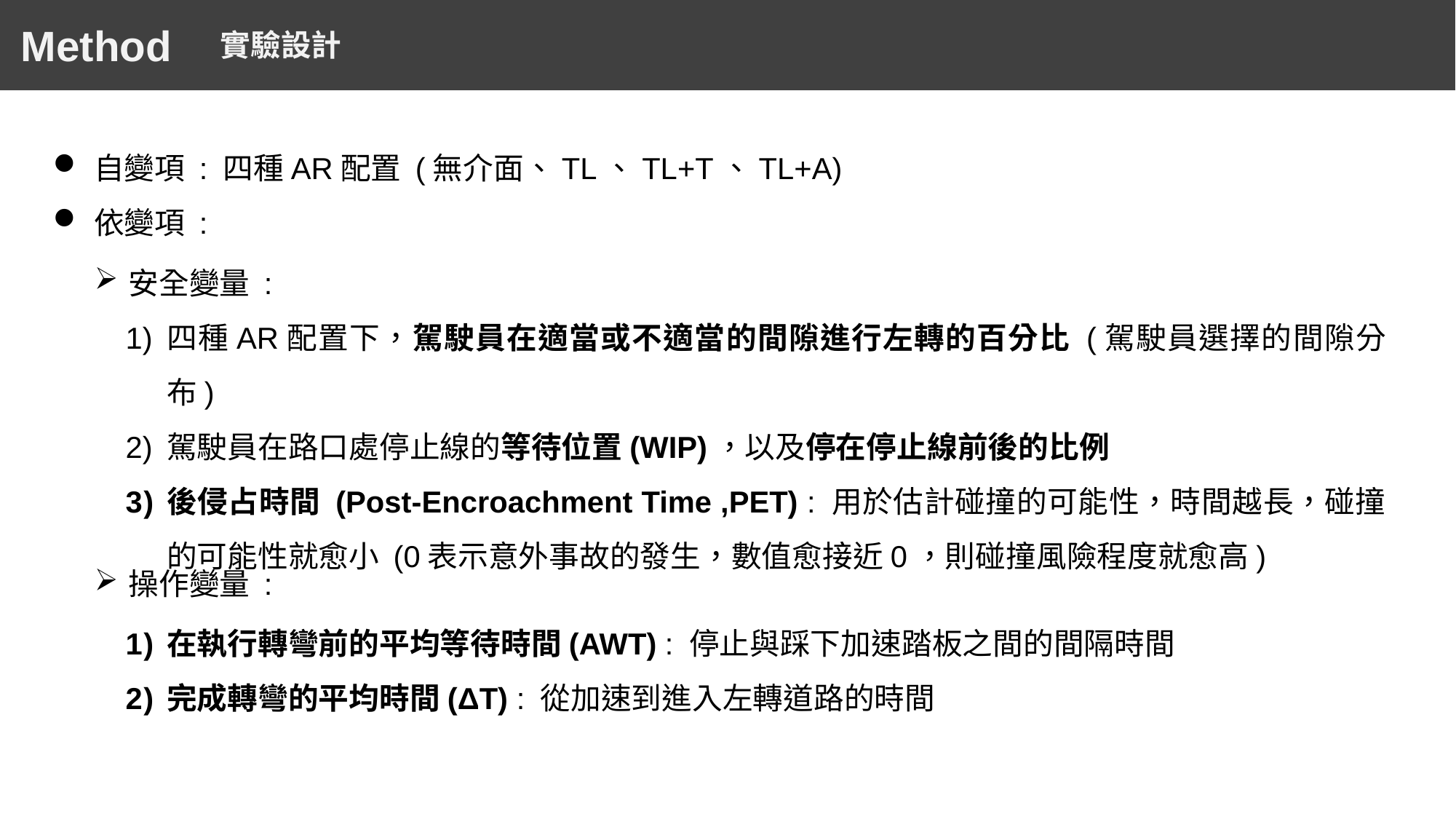

Method
實驗設計
自變項 : 四種AR配置 (無介面、TL、TL+T、TL+A)
依變項 :
安全變量 :
四種AR配置下，駕駛員在適當或不適當的間隙進行左轉的百分比 (駕駛員選擇的間隙分布)
駕駛員在路口處停止線的等待位置(WIP)，以及停在停止線前後的比例
後侵占時間 (Post-Encroachment Time ,PET) : 用於估計碰撞的可能性，時間越長，碰撞的可能性就愈小 (0表示意外事故的發生，數值愈接近0，則碰撞風險程度就愈高)
操作變量 :
在執行轉彎前的平均等待時間(AWT) : 停止與踩下加速踏板之間的間隔時間
完成轉彎的平均時間(ΔT) : 從加速到進入左轉道路的時間